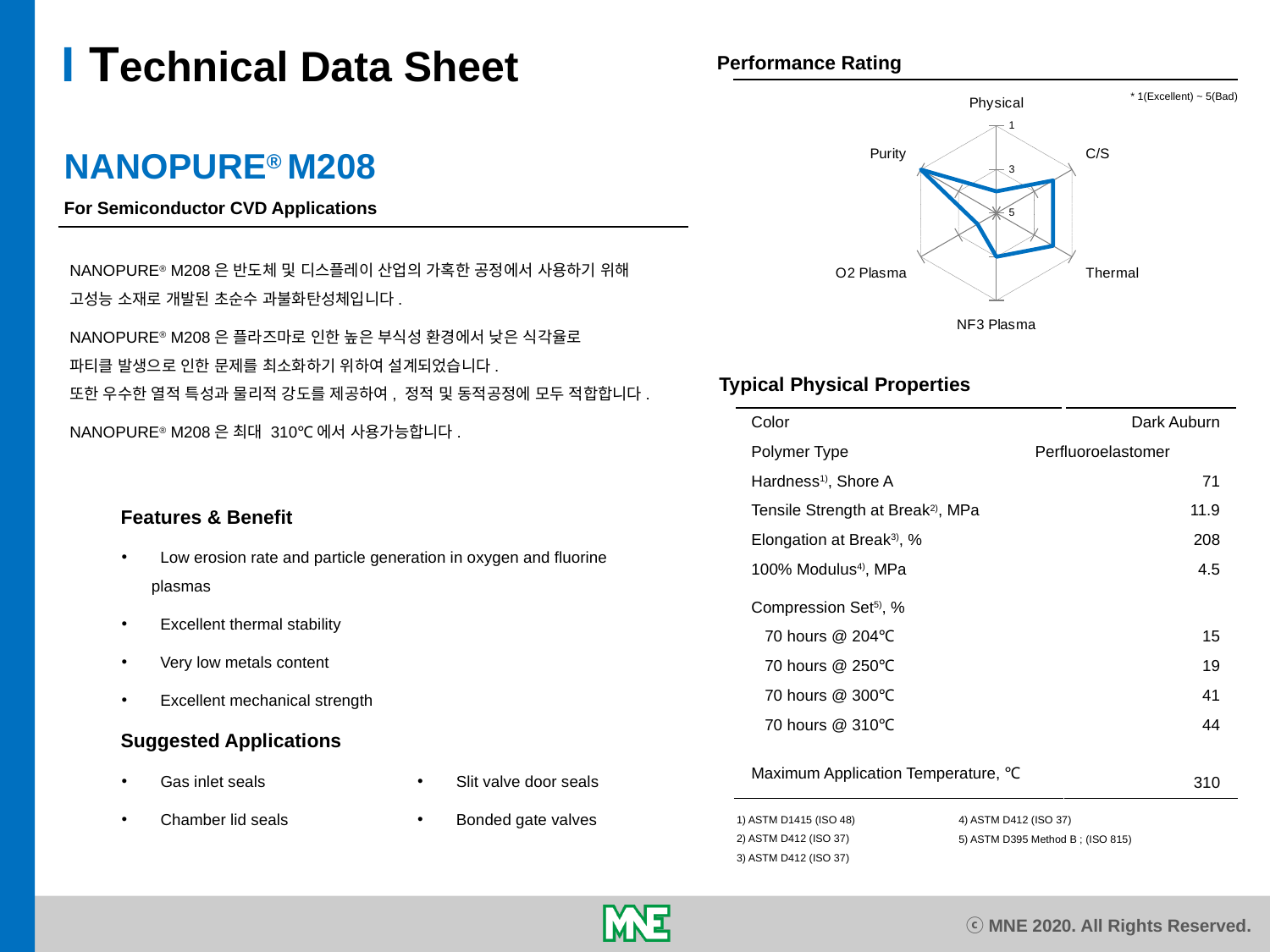

I Technical Data Sheet
Performance Rating
* 1(Excellent) ~ 5(Bad)

### Chart

| Category | HX-8 |
|---|---|
| Physical | 4.0 |
| C/S | 2.0 |
| Thermal | 2.0 |
| NF3 Plasma | 3.0 |
| O2 Plasma | 4.0 |
| Purity | 1.0 |
NANOPURE® M208
For Semiconductor CVD Applications
NANOPURE® M208은 반도체 및 디스플레이 산업의 가혹한 공정에서 사용하기 위해
고성능 소재로 개발된 초순수 과불화탄성체입니다.

NANOPURE® M208은 플라즈마로 인한 높은 부식성 환경에서 낮은 식각율로
파티클 발생으로 인한 문제를 최소화하기 위하여 설계되었습니다.
또한 우수한 열적 특성과 물리적 강도를 제공하여, 정적 및 동적공정에 모두 적합합니다.

NANOPURE® M208은 최대 310℃에서 사용가능합니다.
Typical Physical Properties
| Color | Dark Auburn |
| --- | --- |
| Polymer Type Perfluoroelastomer |  |
| Hardness1), Shore A | 71 |
| Tensile Strength at Break2), MPa | 11.9 |
| Elongation at Break3), % | 208 |
| 100% Modulus4), MPa | 4.5 |
| Compression Set5), % |  |
| 70 hours @ 204℃ | 15 |
| 70 hours @ 250℃ | 19 |
| 70 hours @ 300℃ | 41 |
| 70 hours @ 310℃ | 44 |
| Maximum Application Temperature, ℃ | 310 |
Features & Benefit
  Low erosion rate and particle generation in oxygen and fluorine plasmas

  Excellent thermal stability

  Very low metals content

  Excellent mechanical strength
Suggested Applications
  Gas inlet seals

  Chamber lid seals
  Slit valve door seals

  Bonded gate valves
1) ASTM D1415 (ISO 48)
2) ASTM D412 (ISO 37)
3) ASTM D412 (ISO 37)
4) ASTM D412 (ISO 37)
5) ASTM D395 Method B ; (ISO 815)